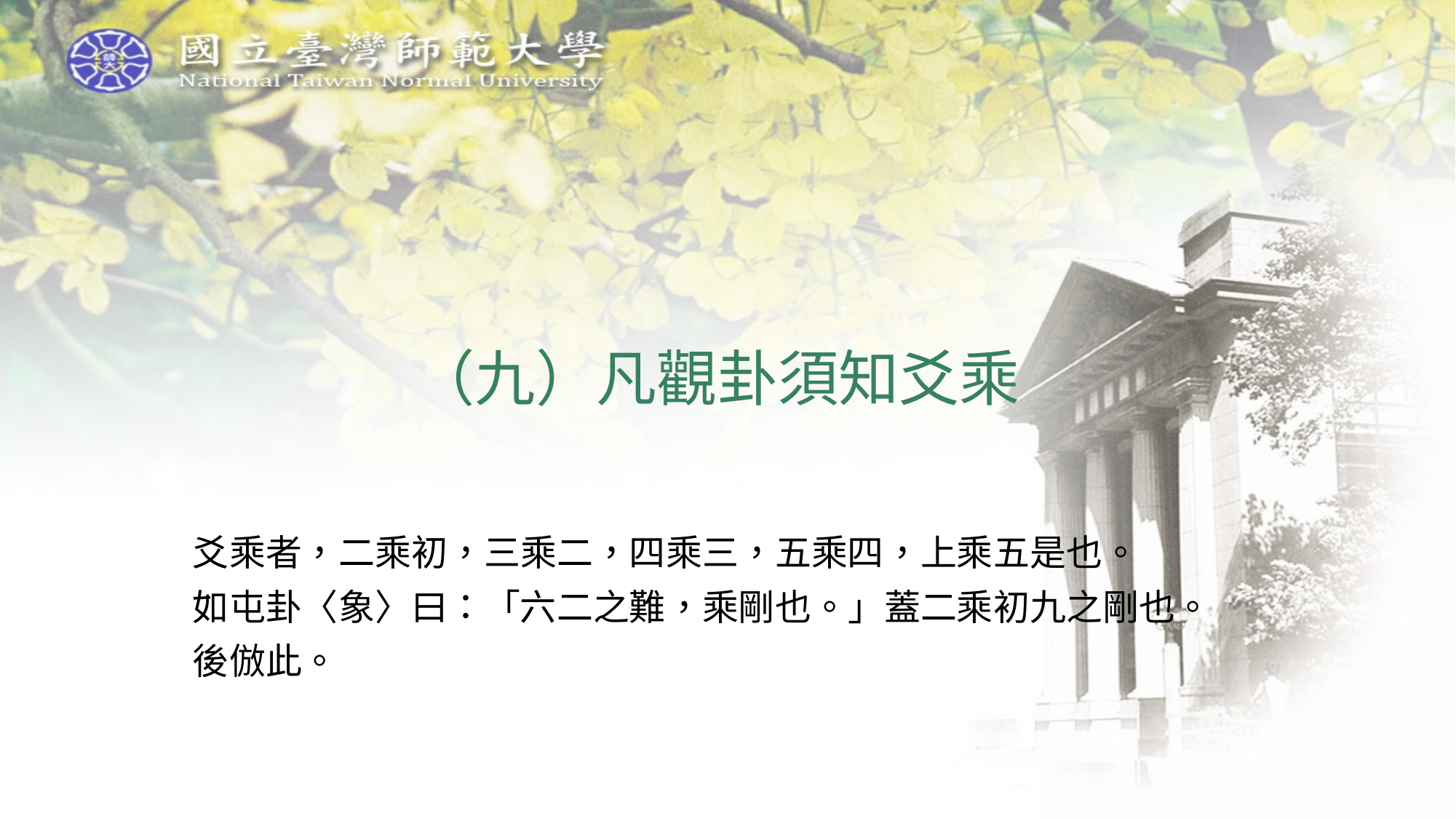

# （九）凡觀卦須知爻乘
爻乘者，二乘初，三乘二，四乘三，五乘四，上乘五是也。
如屯卦〈象〉曰：「六二之難，乘剛也。」蓋二乘初九之剛也。
後倣此。